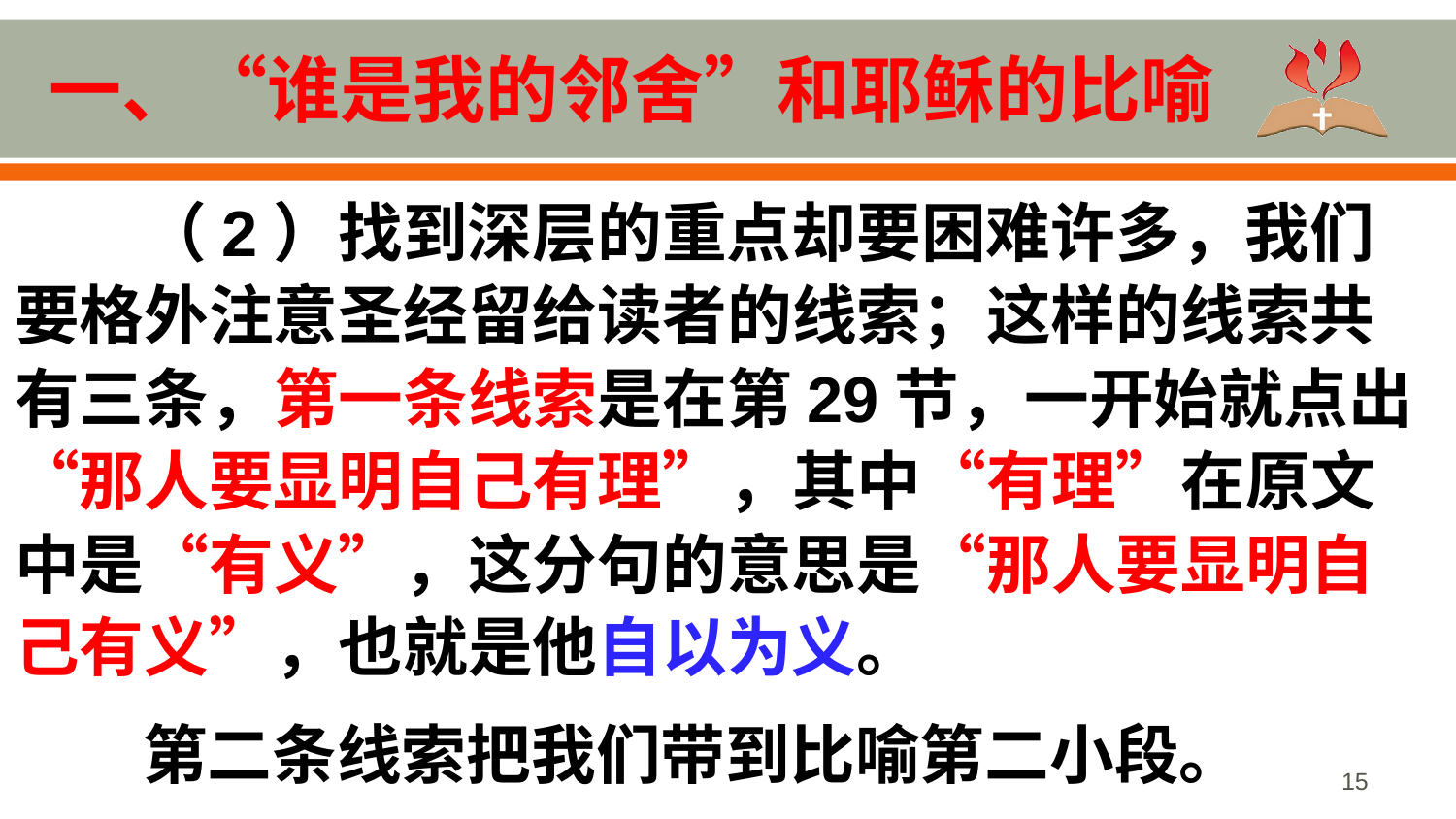

# 一、“谁是我的邻舍”和耶稣的比喻
（2）找到深层的重点却要困难许多，我们要格外注意圣经留给读者的线索；这样的线索共有三条，第一条线索是在第29节，一开始就点出“那人要显明自己有理”，其中“有理”在原文中是“有义”，这分句的意思是“那人要显明自己有义”，也就是他自以为义。
第二条线索把我们带到比喻第二小段。

15